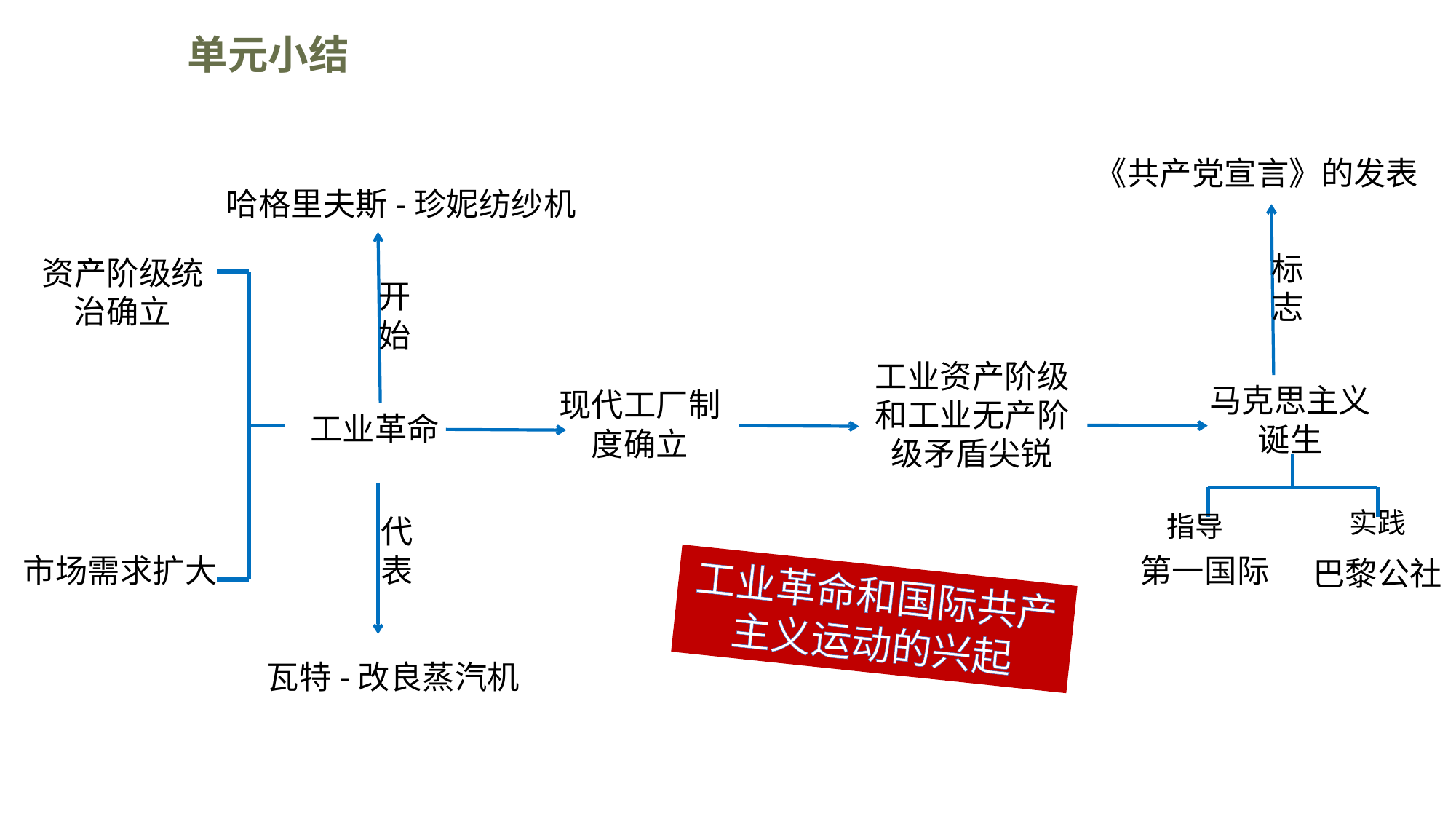

单元小结
《共产党宣言》的发表
哈格里夫斯-珍妮纺纱机
标志
开始
资产阶级统治确立
工业革命
工业资产阶级和工业无产阶级矛盾尖锐
马克思主义诞生
现代工厂制度确立
实践
指导
代表
市场需求扩大
第一国际
巴黎公社
工业革命和国际共产主义运动的兴起
瓦特-改良蒸汽机